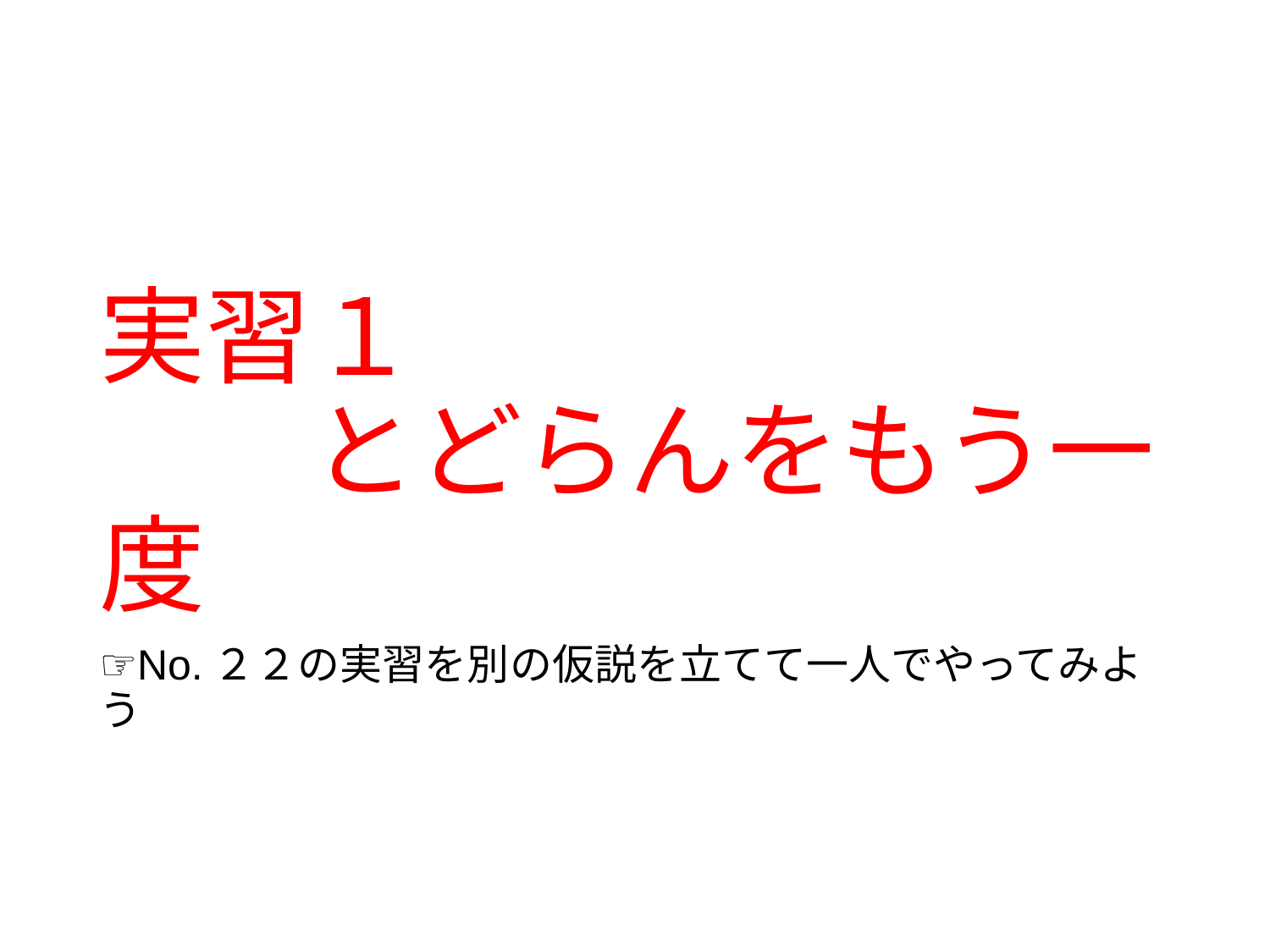

# 実習１ 　　とどらんをもう一度
☞No.２２の実習を別の仮説を立てて一人でやってみよう